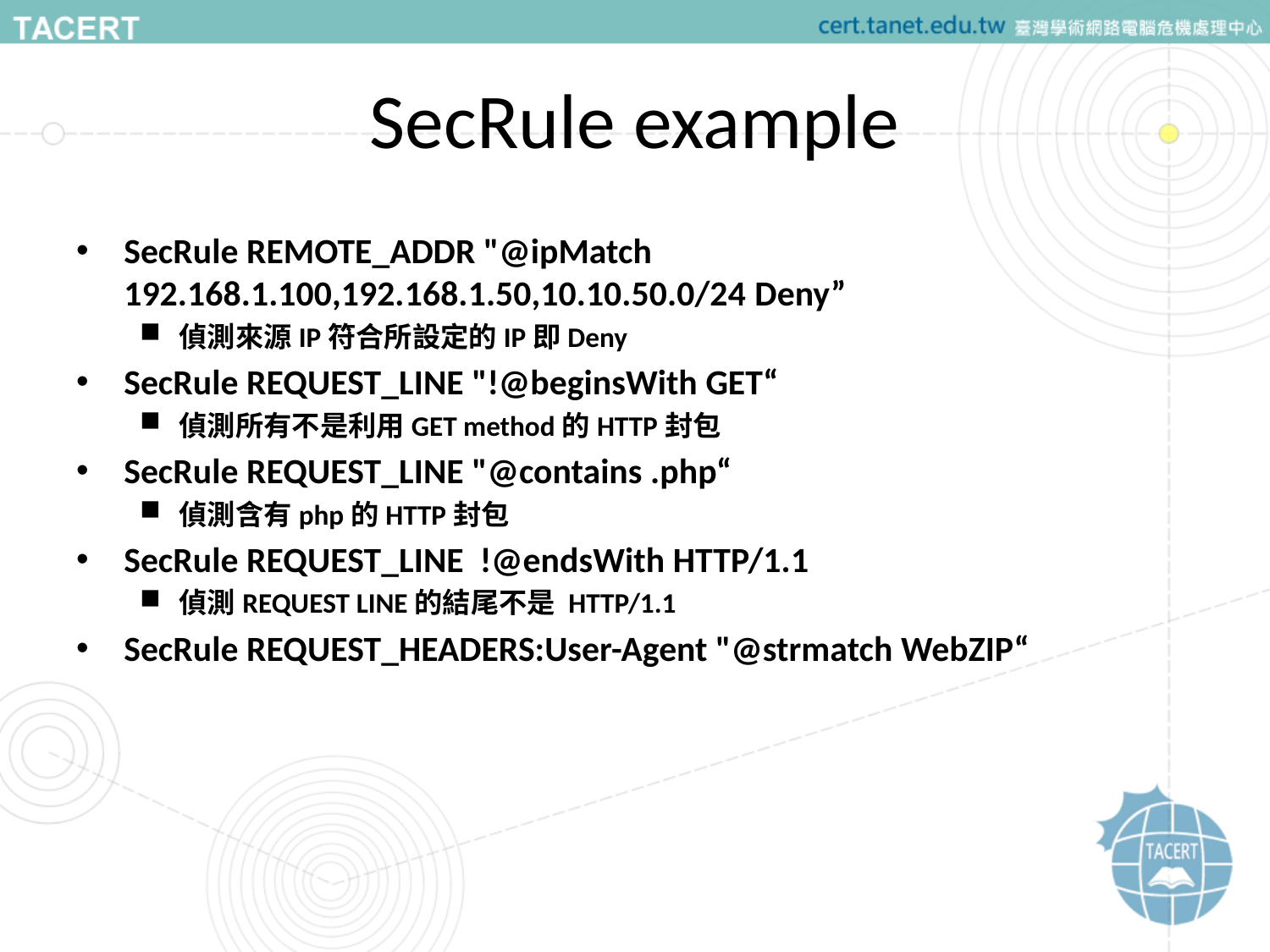

# SecRule example
SecRule REMOTE_ADDR "@ipMatch 192.168.1.100,192.168.1.50,10.10.50.0/24 Deny”
偵測來源IP符合所設定的IP即Deny
SecRule REQUEST_LINE "!@beginsWith GET“
偵測所有不是利用GET method的HTTP封包
SecRule REQUEST_LINE "@contains .php“
偵測含有php的HTTP封包
SecRule REQUEST_LINE  !@endsWith HTTP/1.1
偵測REQUEST LINE的結尾不是 HTTP/1.1
SecRule REQUEST_HEADERS:User-Agent "@strmatch WebZIP“